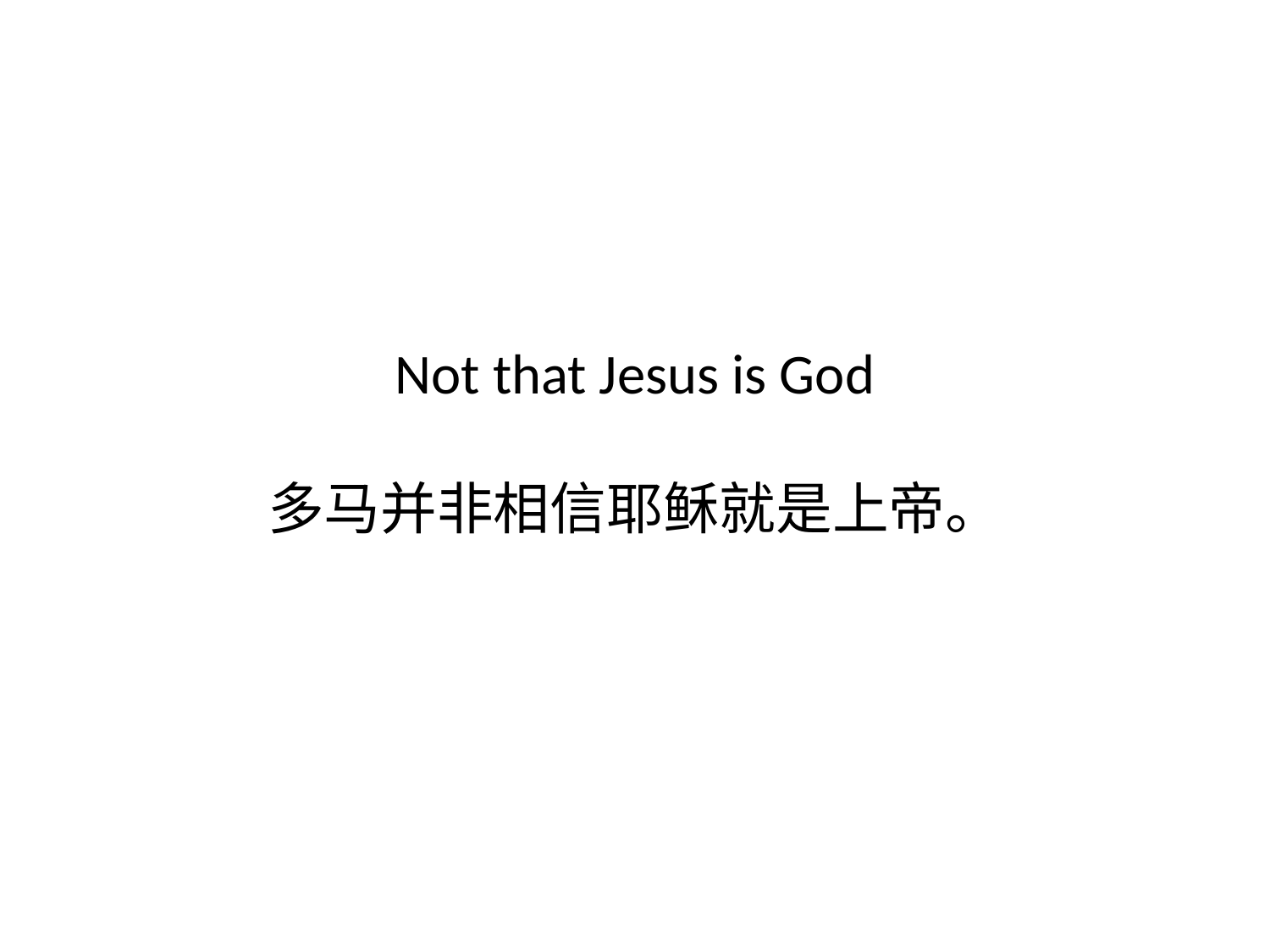

# Not that Jesus is God 多马并非相信耶稣就是上帝。